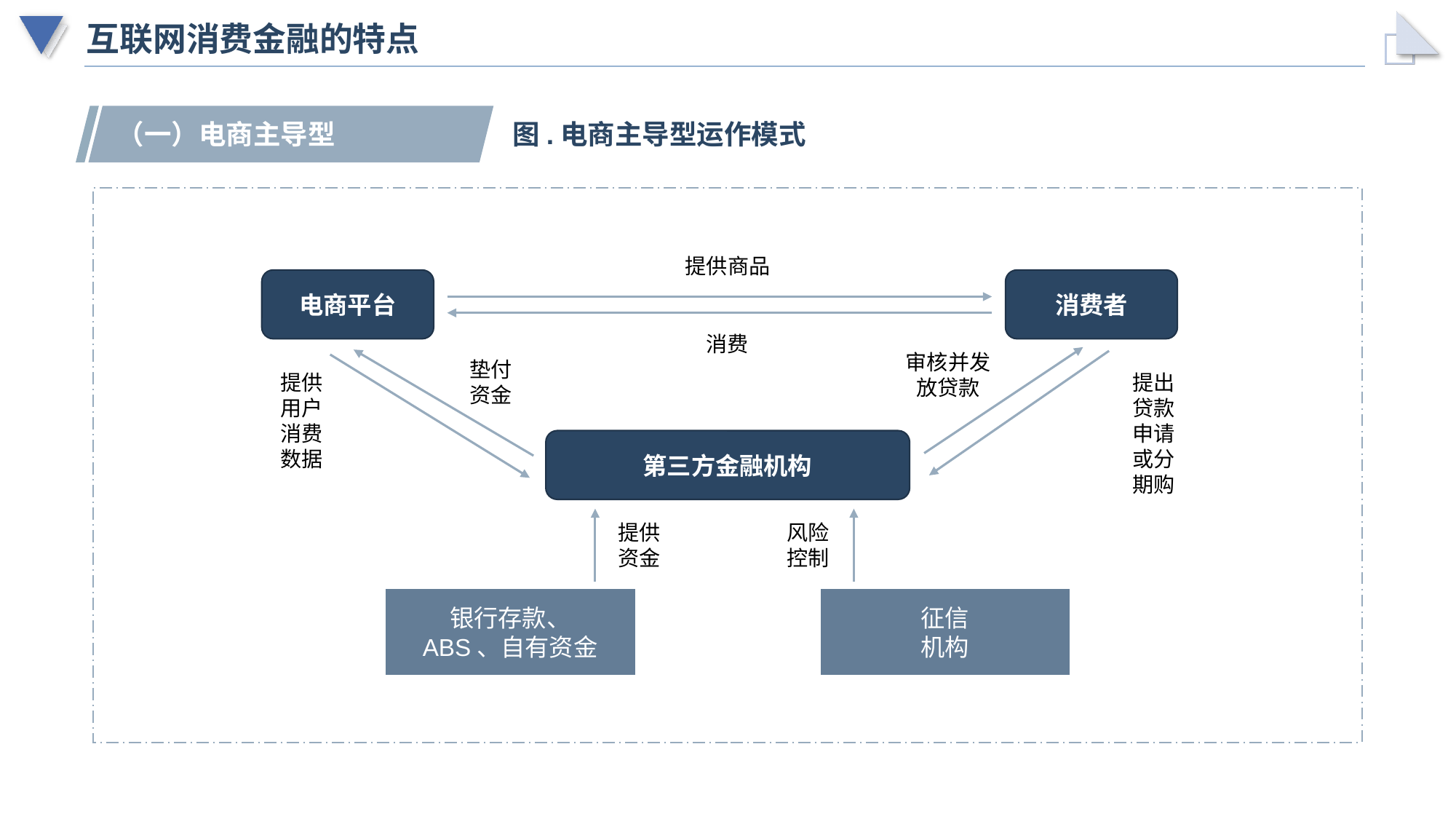

# 互联网消费金融的特点

（一）电商主导型
图.电商主导型运作模式

提供商品
电商平台
消费者
消费
审核并发放贷款
垫付资金
提供用户消费数据
提出贷款申请或分期购
第三方金融机构
提供资金
风险控制
银行存款、
ABS、自有资金
征信
机构